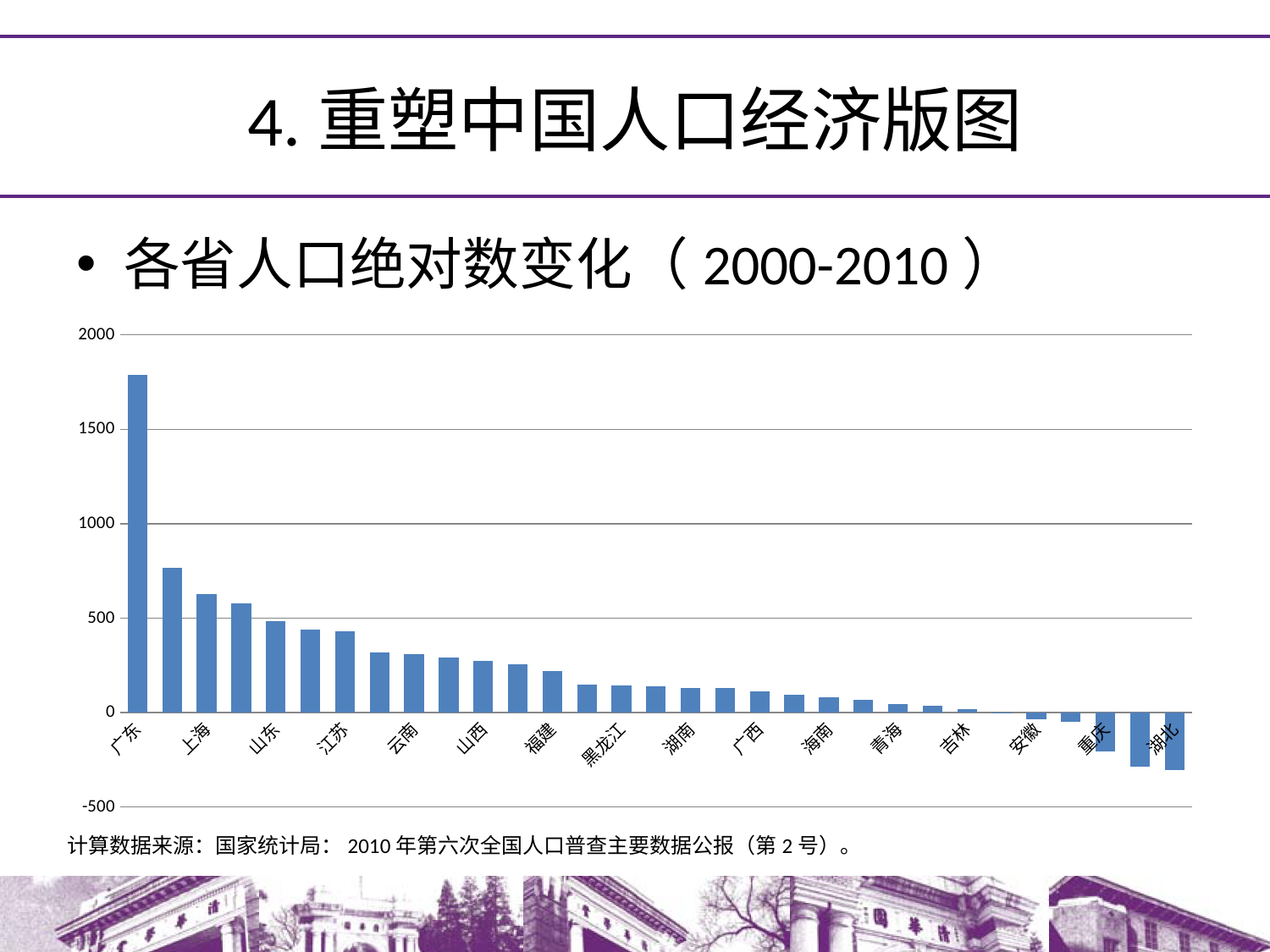

# 4.重塑中国人口经济版图
各省人口绝对数变化（2000-2010）

### Chart

| Category |  |
|---|---|
| 广东 | 1788.0 |
| 浙江 | 766.0 |
| 上海 | 628.0 |
| 北京 | 579.0 |
| 山东 | 482.0 |
| 河北 | 441.0 |
| 江苏 | 428.0 |
| 江西 | 317.0 |
| 云南 | 309.0 |
| 天津 | 293.0 |
| 山西 | 274.0 |
| 新疆 | 256.0 |
| 福建 | 218.0 |
| 河南 | 146.0 |
| 黑龙江 | 142.0 |
| 辽宁 | 137.0 |
| 湖南 | 128.0 |
| 陕西 | 128.0 |
| 广西 | 114.0 |
| 内蒙古 | 95.0 |
| 海南 | 80.0 |
| 宁夏 | 68.0 |
| 青海 | 45.0 |
| 西藏 | 38.0 |
| 吉林 | 18.0 |
| 甘肃 | -4.0 |
| 安徽 | -36.0 |
| 贵州 | -50.0 |
| 重庆 | -205.0 |
| 四川 | -287.0 |
| 湖北 | -304.0 |
计算数据来源：国家统计局：2010年第六次全国人口普查主要数据公报（第2号）。